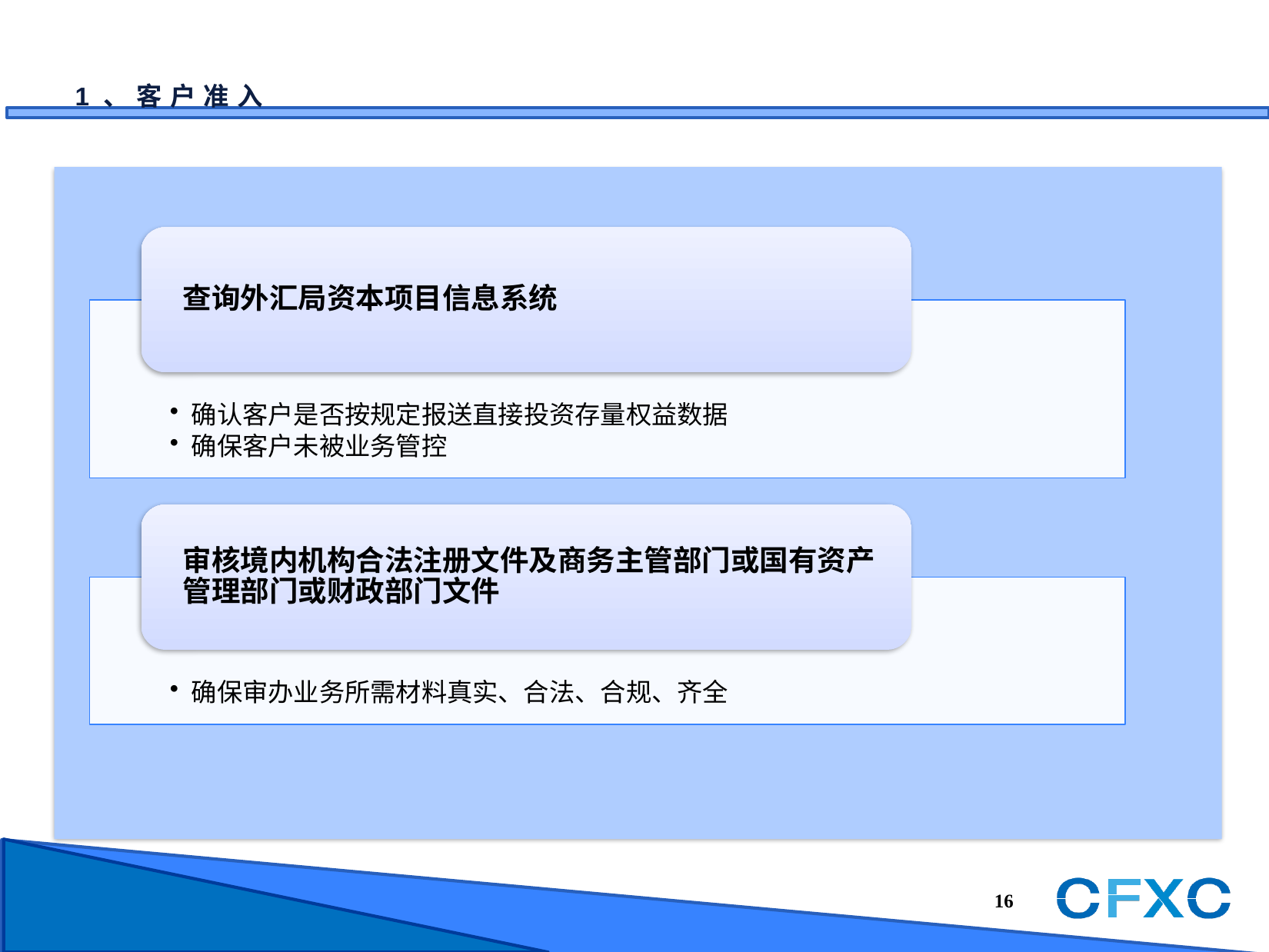

1、客户准入

确认客户是否按规定报送直接投资存量权益数据
确保客户未被业务管控
查询外汇局资本项目信息系统
确保审办业务所需材料真实、合法、合规、齐全
审核境内机构合法注册文件及商务主管部门或国有资产管理部门或财政部门文件
16